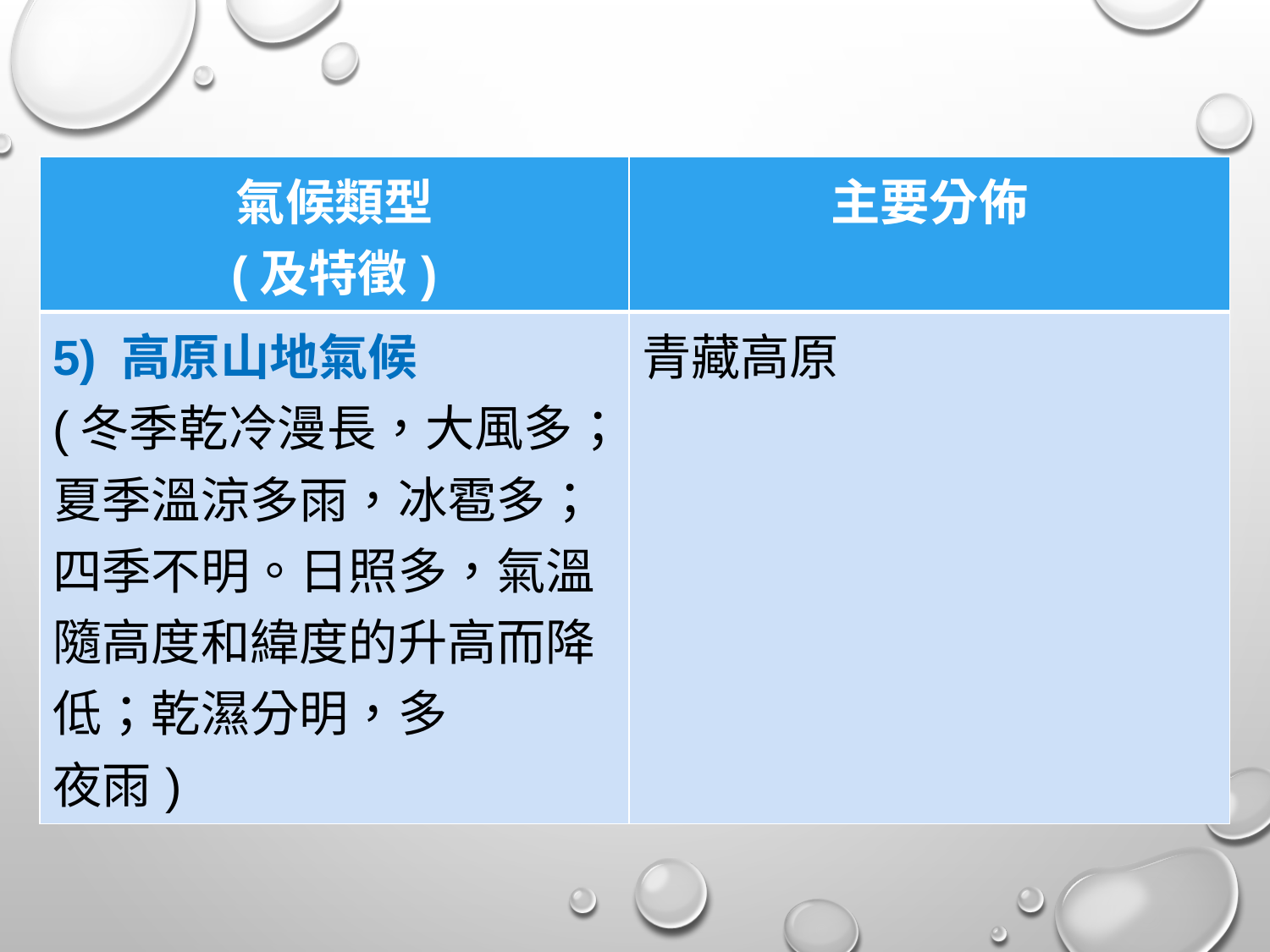

| 氣候類型 (及特徵) | 主要分佈 |
| --- | --- |
| 5) 高原山地氣候 (冬季乾冷漫長，大風多；夏季溫涼多雨，冰雹多；四季不明。日照多，氣溫隨高度和緯度的升高而降低；乾濕分明，多 夜雨) | 青藏高原 |